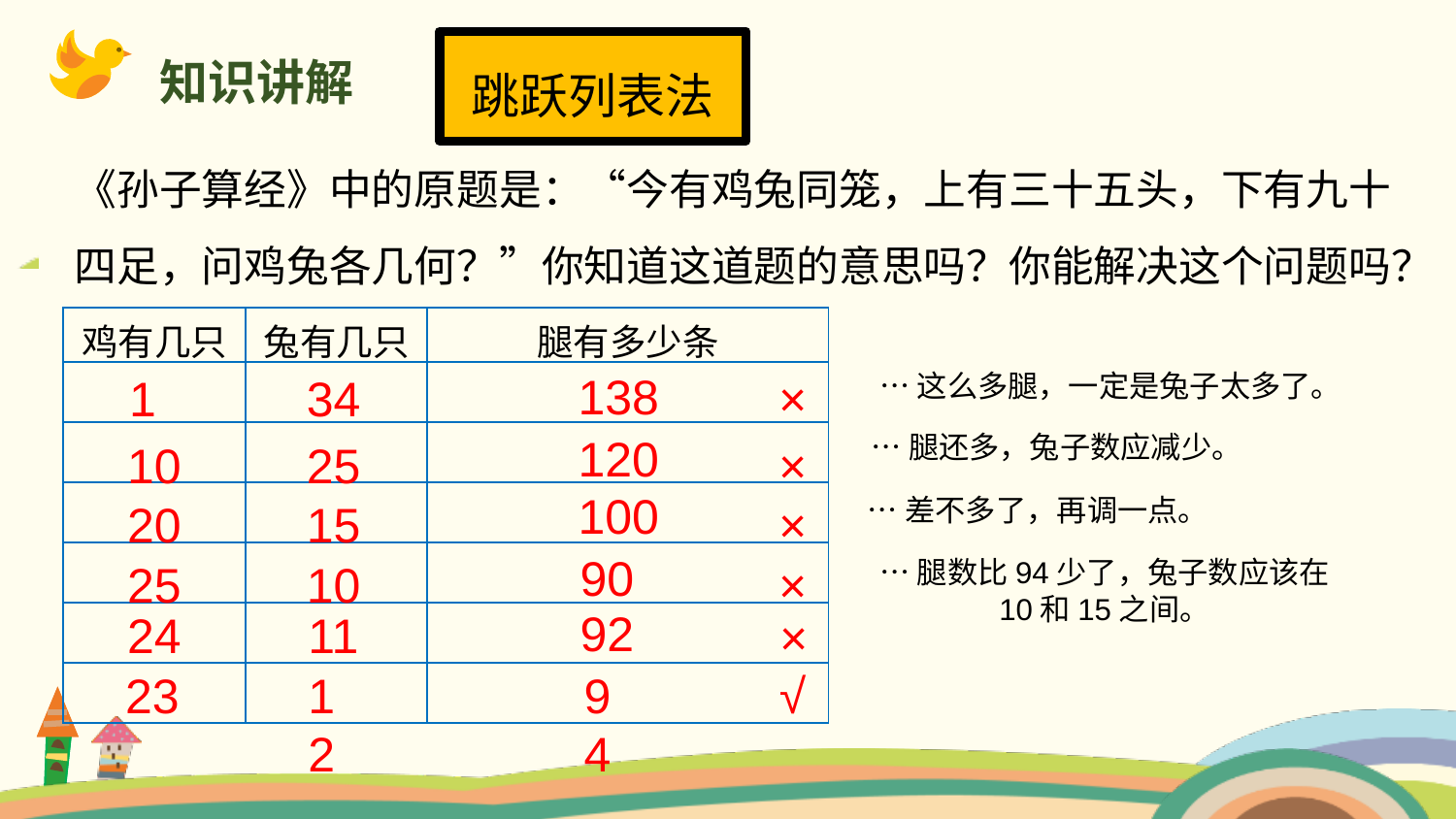

跳跃列表法
《孙子算经》中的原题是：“今有鸡兔同笼，上有三十五头，下有九十四足，问鸡兔各几何？”你知道这道题的意思吗？你能解决这个问题吗？
| 鸡有几只 | 兔有几只 | 腿有多少条 |
| --- | --- | --- |
|  |  |  |
|  |  |  |
|  |  |  |
|  |  |  |
|  |  |  |
|  |  |  |
138
…这么多腿，一定是兔子太多了。
1
34
×
…腿还多，兔子数应减少。
120
10
25
×
100
…差不多了，再调一点。
20
15
×
90
…腿数比94少了，兔子数应该在
10和15之间。
25
10
×
92
24
11
×
94
√
23
12